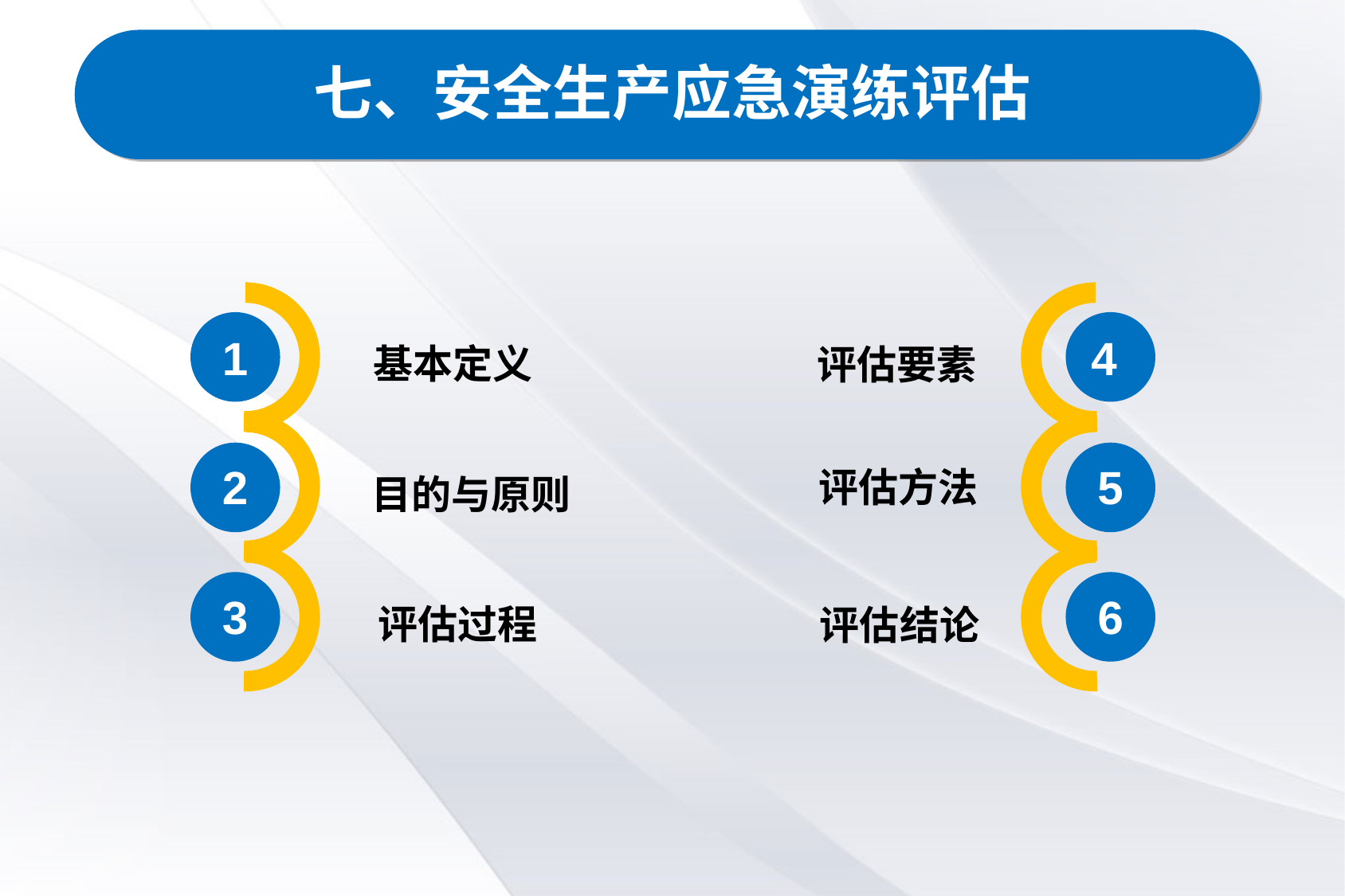

# 七、安全生产应急演练评估

1
4
基本定义
评估要素

5
2
评估方法
目的与原则

3
6
评估过程
评估结论